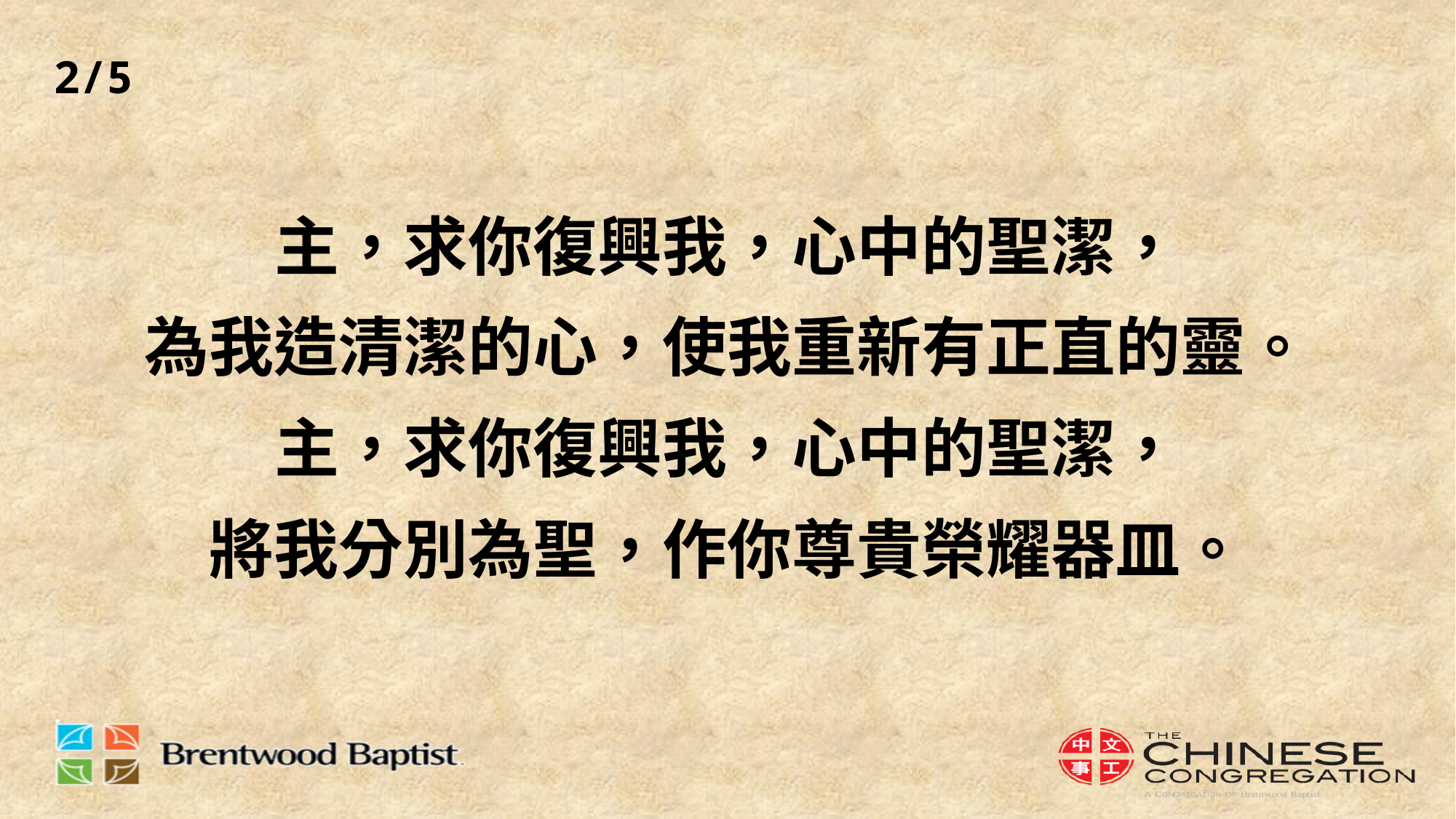

2/5
# 主，求你復興我，心中的聖潔， 為我造清潔的心，使我重新有正直的靈。 主，求你復興我，心中的聖潔， 將我分別為聖，作你尊貴榮耀器皿。